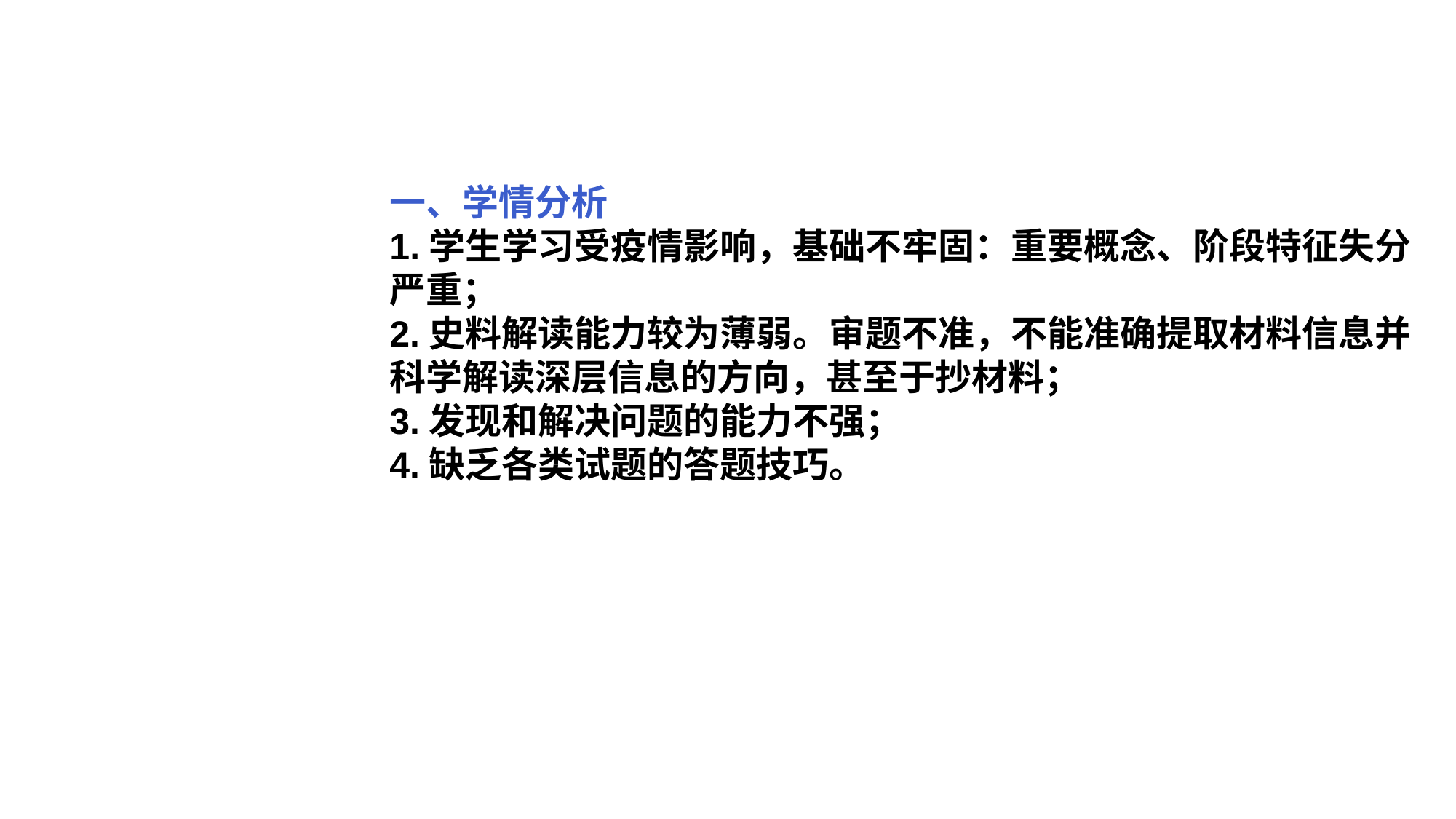

一、学情分析
1.学生学习受疫情影响，基础不牢固：重要概念、阶段特征失分严重；
2.史料解读能力较为薄弱。审题不准，不能准确提取材料信息并科学解读深层信息的方向，甚至于抄材料；
3.发现和解决问题的能力不强；
4.缺乏各类试题的答题技巧。